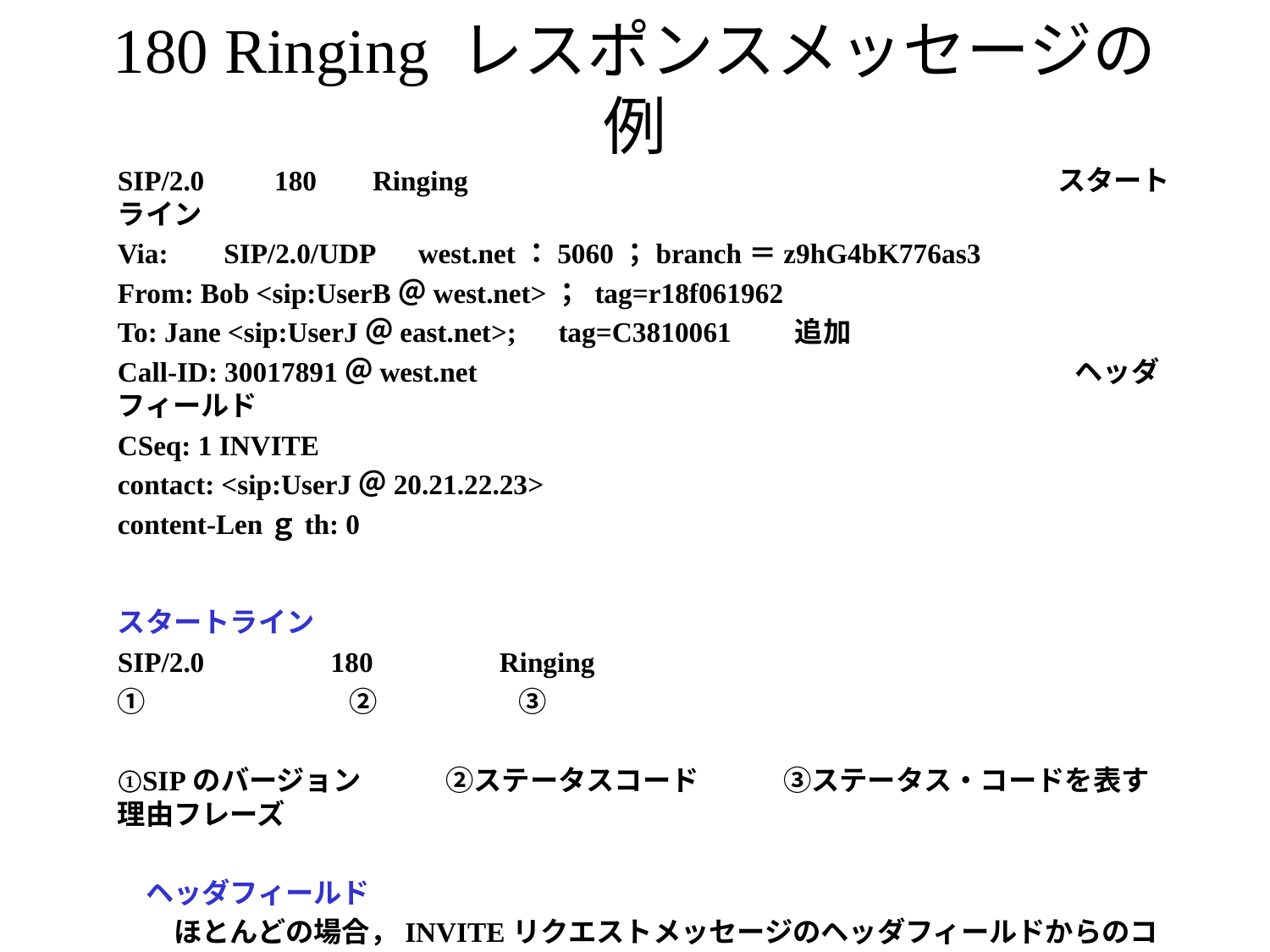

# 180 Ringing レスポンスメッセージの例
SIP/2.0　　180  　Ringing                       　　　　　　　　　　　　　　　スタートライン
Via:  　SIP/2.0/UDP　west.net：5060；branch＝z9hG4bK776as3
From: Bob <sip:UserB＠west.net>； tag=r18f061962
To: Jane <sip:UserJ＠east.net>;　tag=C3810061　　追加
Call-ID: 30017891＠west.net　　　　　　　　　　　　　　　　　　　　　ヘッダフィールド
CSeq: 1 INVITE
contact: <sip:UserJ＠20.21.22.23>
content-Lenｇth: 0

スタートライン
SIP/2.0　　　　180　　　　Ringing
①　　　　　　　②　　　　　③

①SIPのバージョン　　　②ステータスコード　　　③ステータス・コードを表す理由フレーズ

　ヘッダフィールド
　　ほとんどの場合，INVITEリクエストメッセージのヘッダフィールドからのコピー